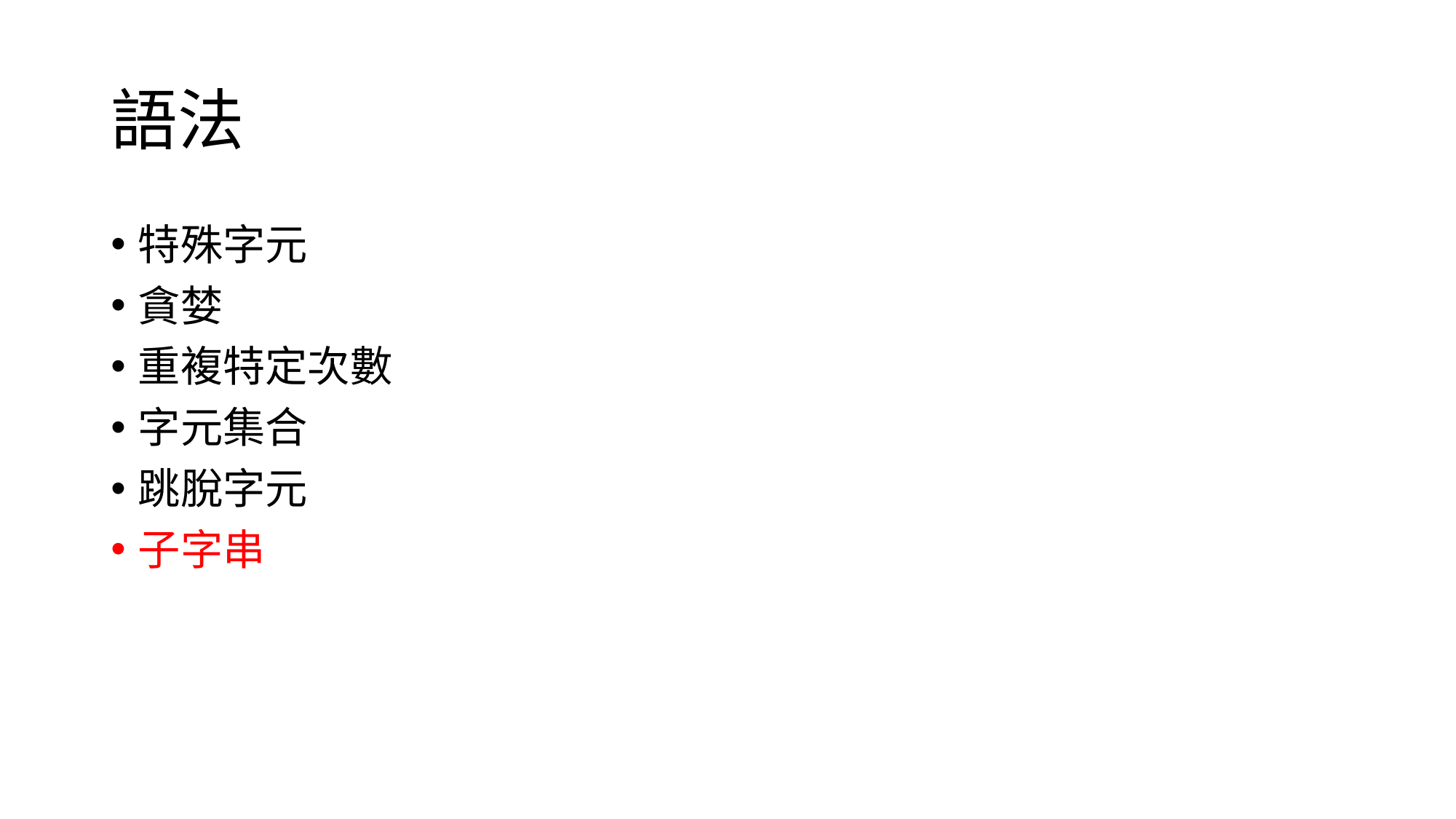

# 語法
特殊字元
貪婪
重複特定次數
字元集合
跳脫字元
子字串